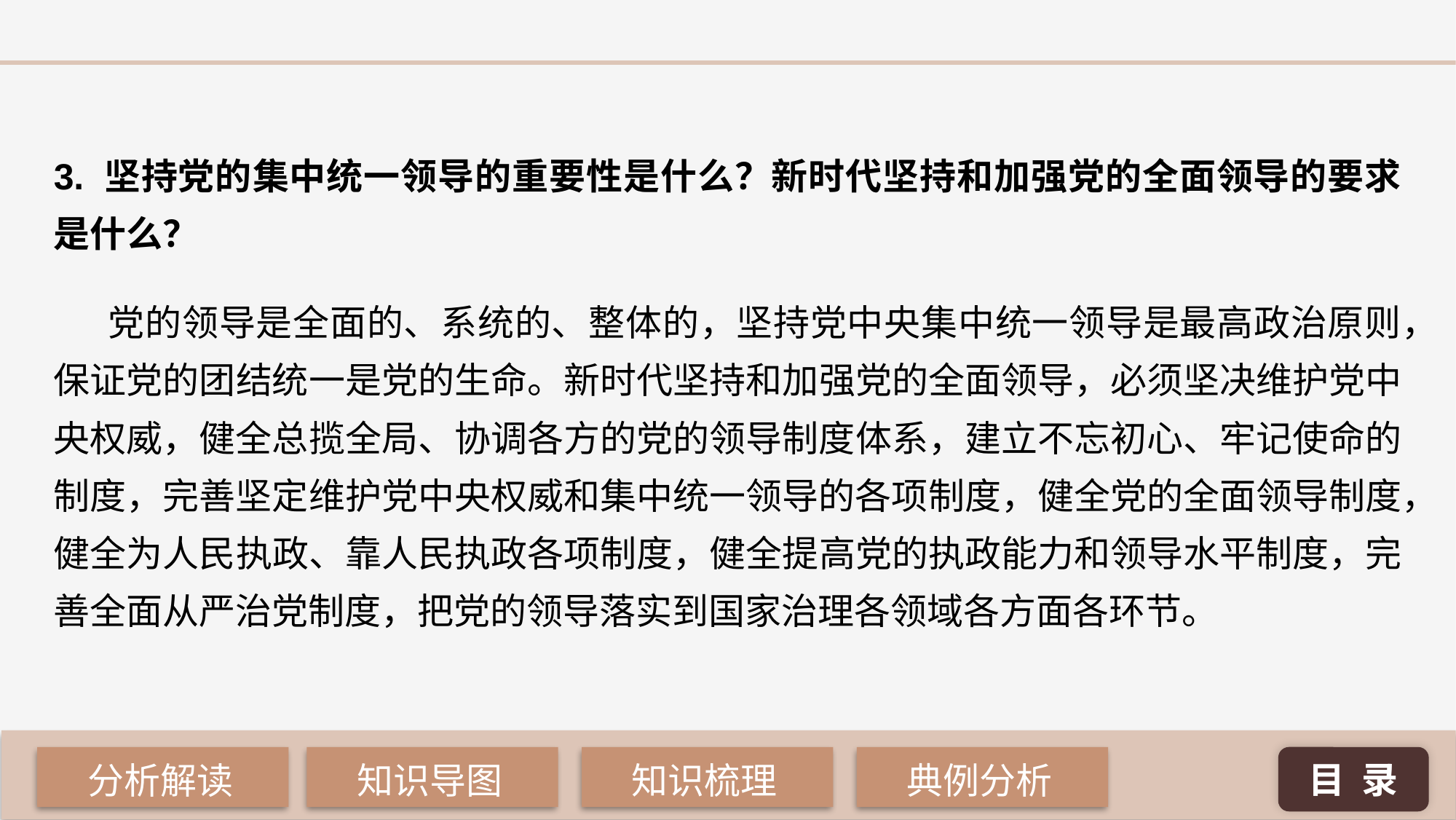

3. 坚持党的集中统一领导的重要性是什么？新时代坚持和加强党的全面领导的要求是什么？
党的领导是全面的、系统的、整体的，坚持党中央集中统一领导是最高政治原则，保证党的团结统一是党的生命。新时代坚持和加强党的全面领导，必须坚决维护党中央权威，健全总揽全局、协调各方的党的领导制度体系，建立不忘初心、牢记使命的制度，完善坚定维护党中央权威和集中统一领导的各项制度，健全党的全面领导制度，健全为人民执政、靠人民执政各项制度，健全提高党的执政能力和领导水平制度，完善全面从严治党制度，把党的领导落实到国家治理各领域各方面各环节。